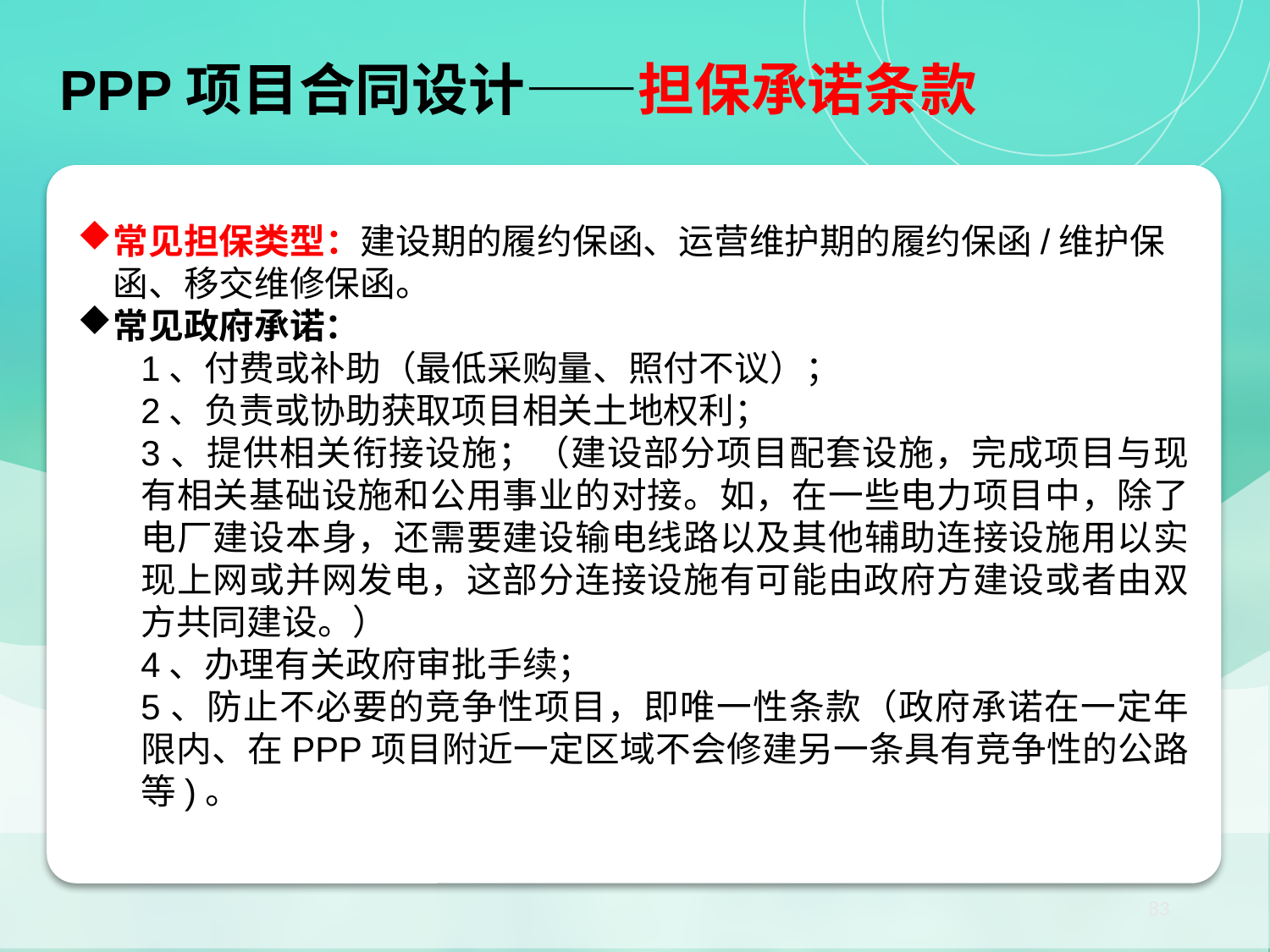

PPP项目合同设计——担保承诺条款
【小结】PPP项目核心法律关系：项目合同
常见担保类型：建设期的履约保函、运营维护期的履约保函/维护保函、移交维修保函。
常见政府承诺：
1、付费或补助（最低采购量、照付不议）；
2、负责或协助获取项目相关土地权利；
3、提供相关衔接设施；（建设部分项目配套设施，完成项目与现有相关基础设施和公用事业的对接。如，在一些电力项目中，除了电厂建设本身，还需要建设输电线路以及其他辅助连接设施用以实现上网或并网发电，这部分连接设施有可能由政府方建设或者由双方共同建设。）
4、办理有关政府审批手续；
5、防止不必要的竞争性项目，即唯一性条款（政府承诺在一定年限内、在PPP项目附近一定区域不会修建另一条具有竞争性的公路等)。

83